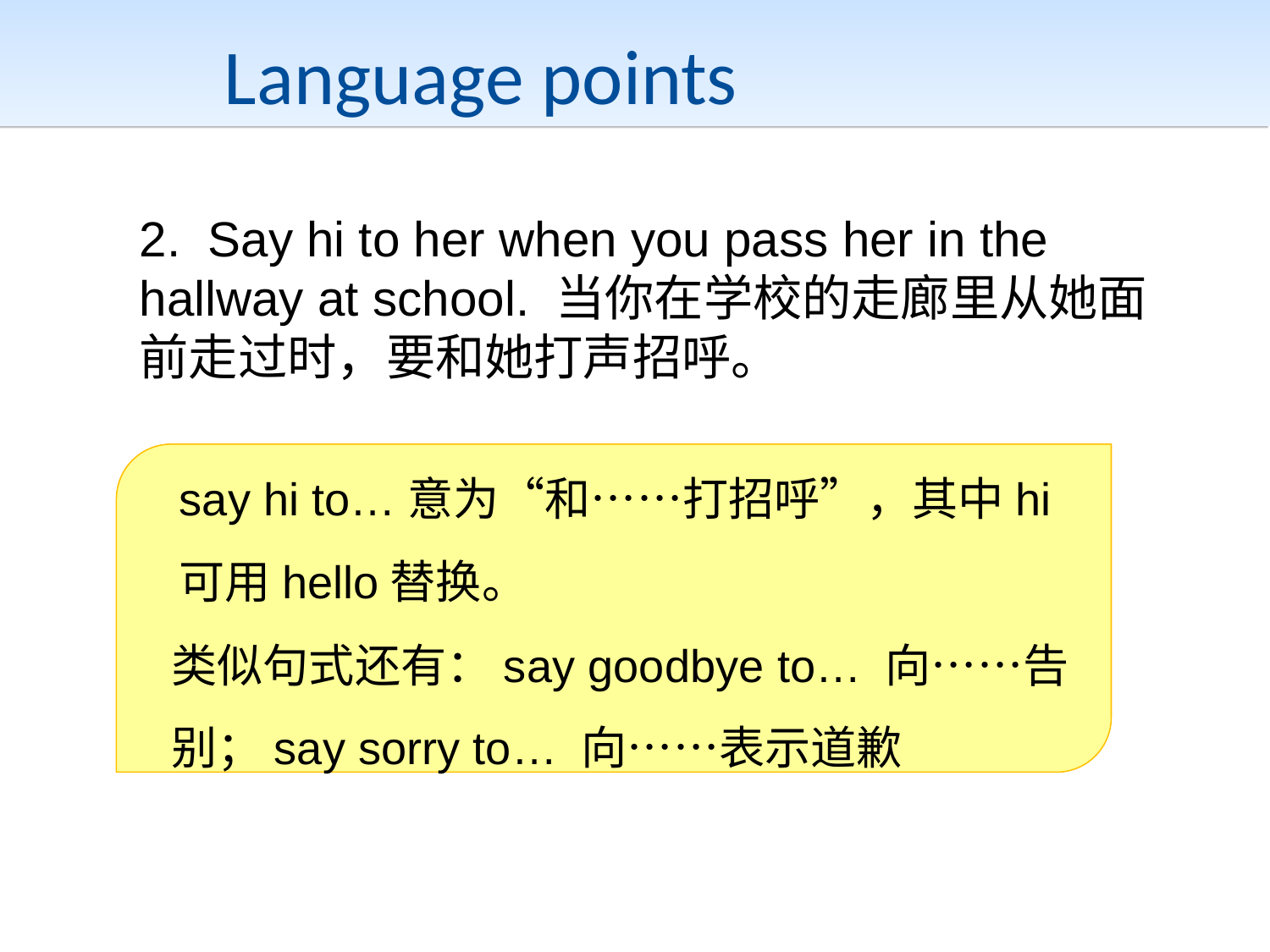

Language points
2.  Say hi to her when you pass her in the hallway at school. 当你在学校的走廊里从她面前走过时，要和她打声招呼。
say hi to…意为“和……打招呼”，其中hi可用hello替换。

类似句式还有：say goodbye to… 向……告别；say sorry to… 向……表示道歉